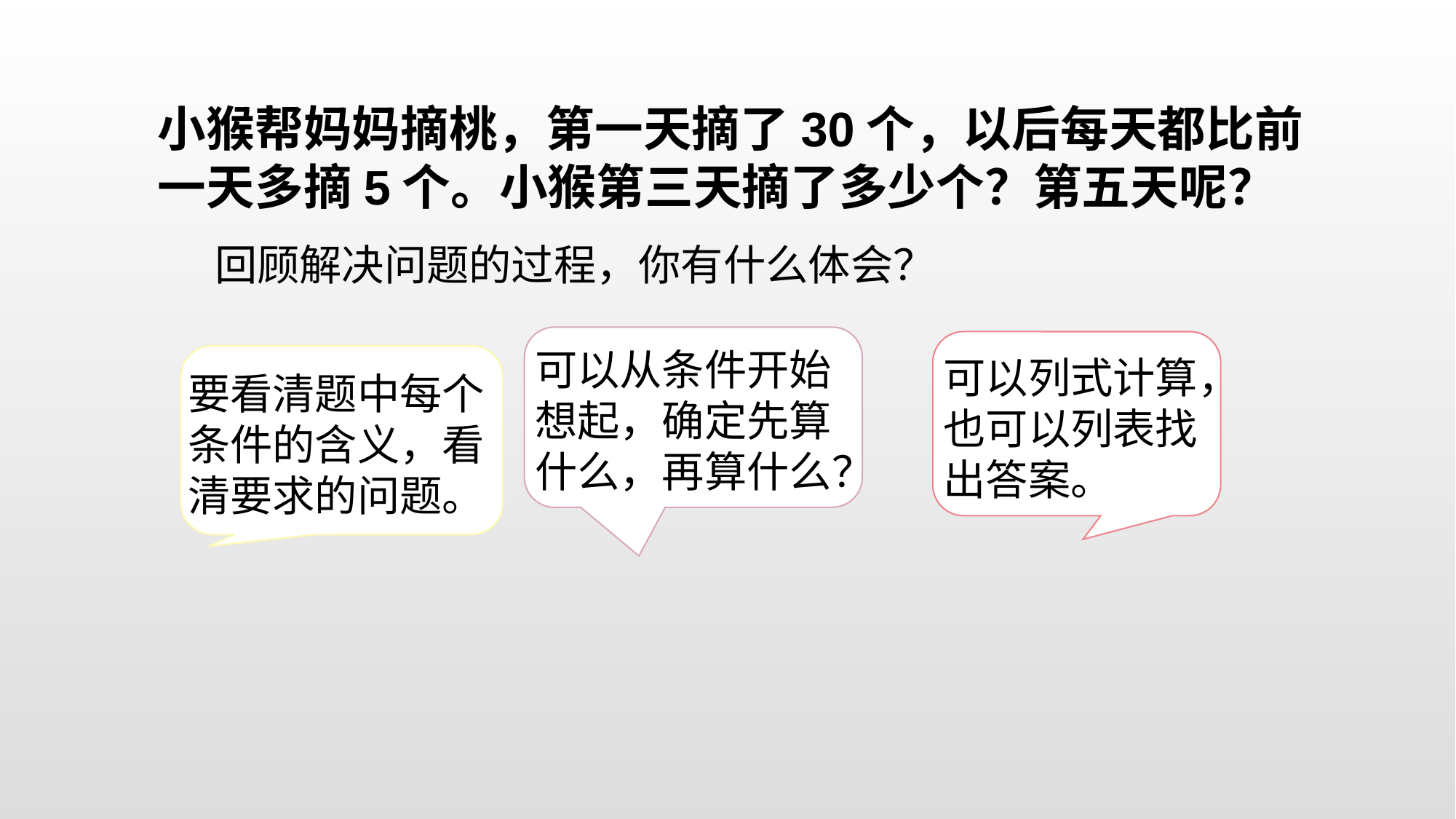

小猴帮妈妈摘桃，第一天摘了30个，以后每天都比前一天多摘5个。小猴第三天摘了多少个？第五天呢？
回顾解决问题的过程，你有什么体会？

可以从条件开始想起，确定先算什么，再算什么？

可以列式计算，也可以列表找出答案。

要看清题中每个条件的含义，看清要求的问题。